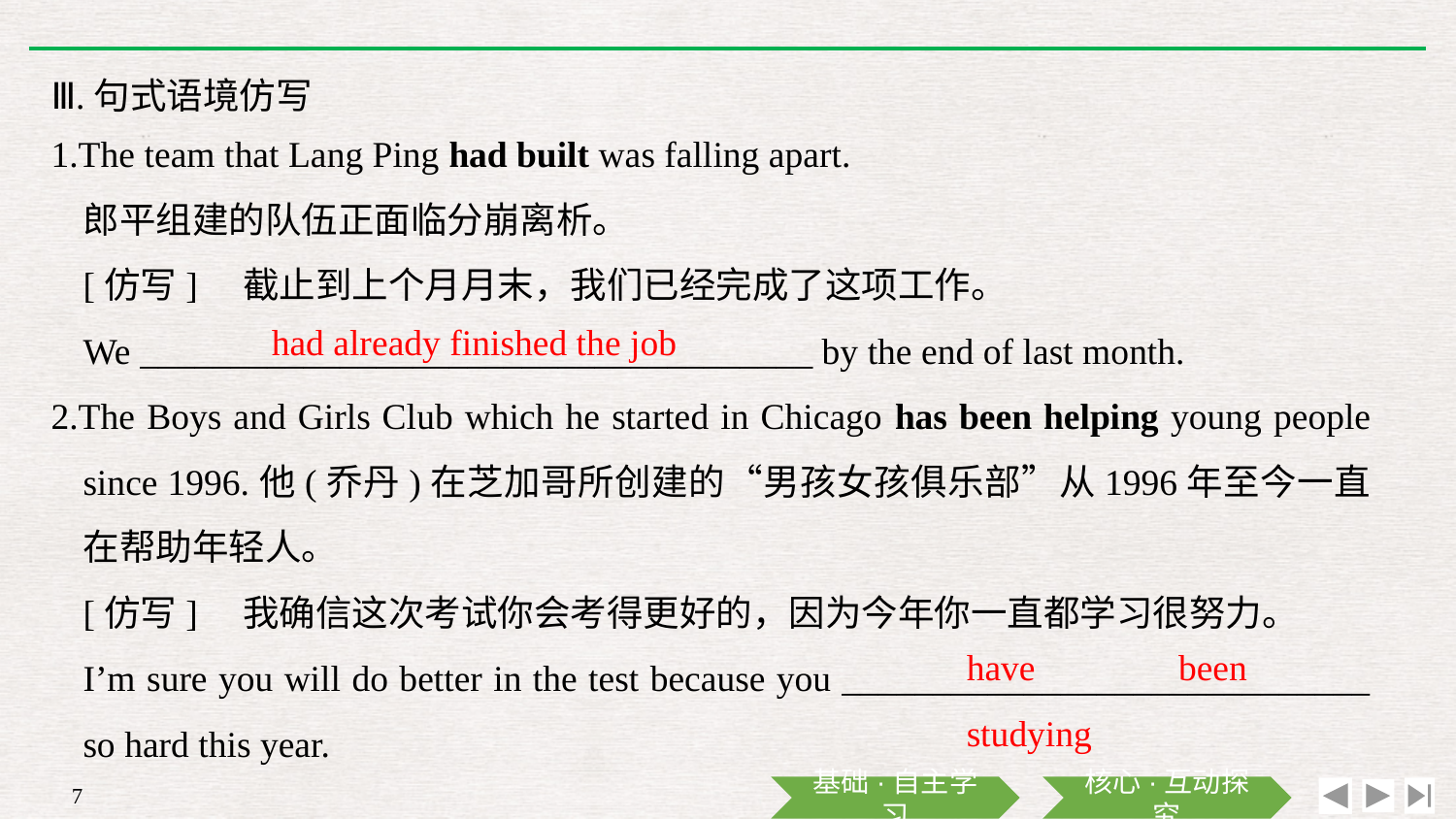

Ⅲ.句式语境仿写
1.The team that Lang Ping had built was falling apart.
	郎平组建的队伍正面临分崩离析。
	[仿写]　截止到上个月月末，我们已经完成了这项工作。
	We _____________________________________ by the end of last month.
2.The Boys and Girls Club which he started in Chicago has been helping young people since 1996.他(乔丹)在芝加哥所创建的“男孩女孩俱乐部”从1996年至今一直在帮助年轻人。
	[仿写]　我确信这次考试你会考得更好的，因为今年你一直都学习很努力。
	I’m sure you will do better in the test because you _____________________________ so hard this year.
had already finished the job
have been studying